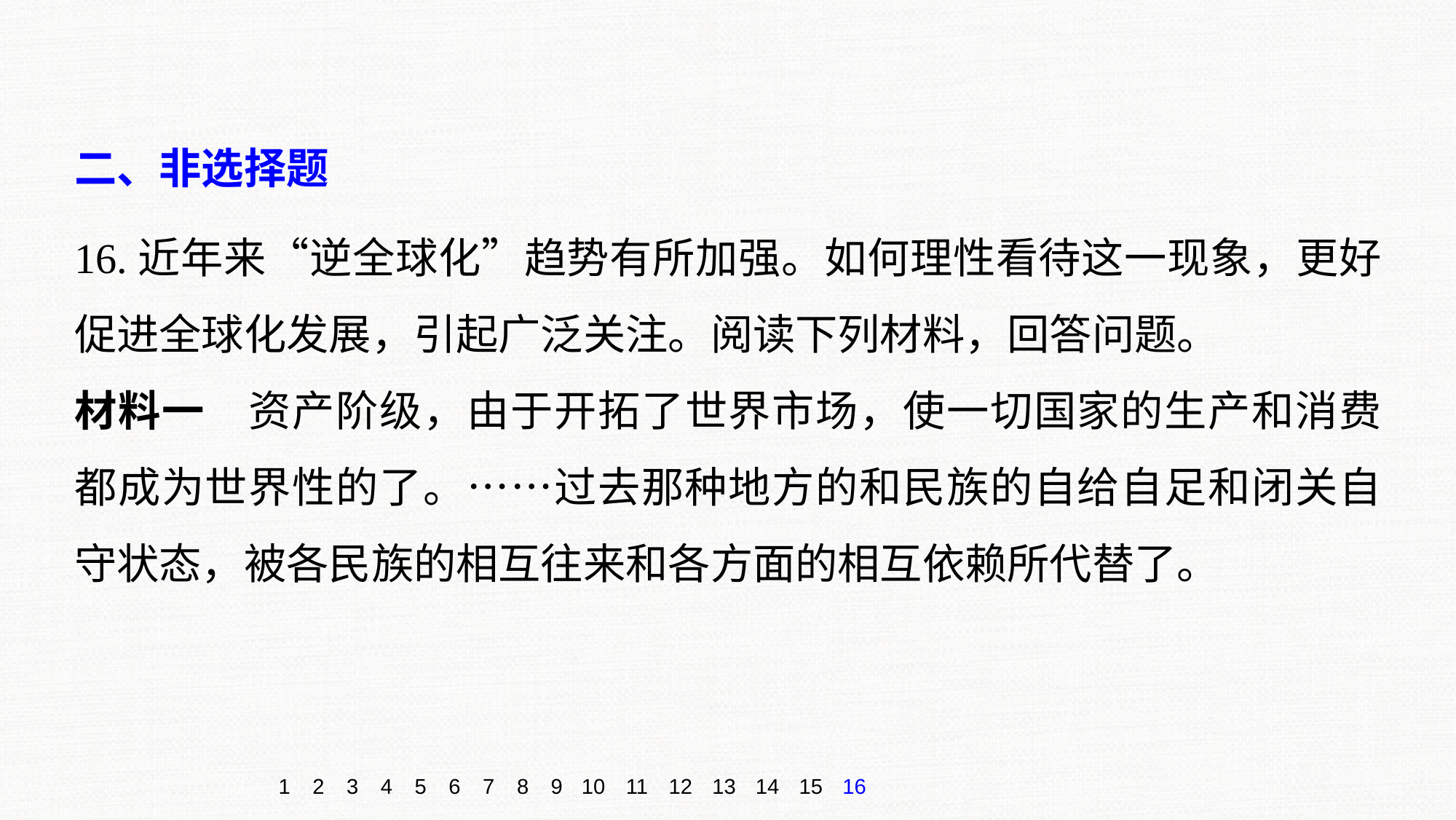

二、非选择题
16.近年来“逆全球化”趋势有所加强。如何理性看待这一现象，更好促进全球化发展，引起广泛关注。阅读下列材料，回答问题。
材料一　资产阶级，由于开拓了世界市场，使一切国家的生产和消费都成为世界性的了。……过去那种地方的和民族的自给自足和闭关自守状态，被各民族的相互往来和各方面的相互依赖所代替了。
1
2
3
4
5
6
7
8
9
10
11
12
13
14
15
16